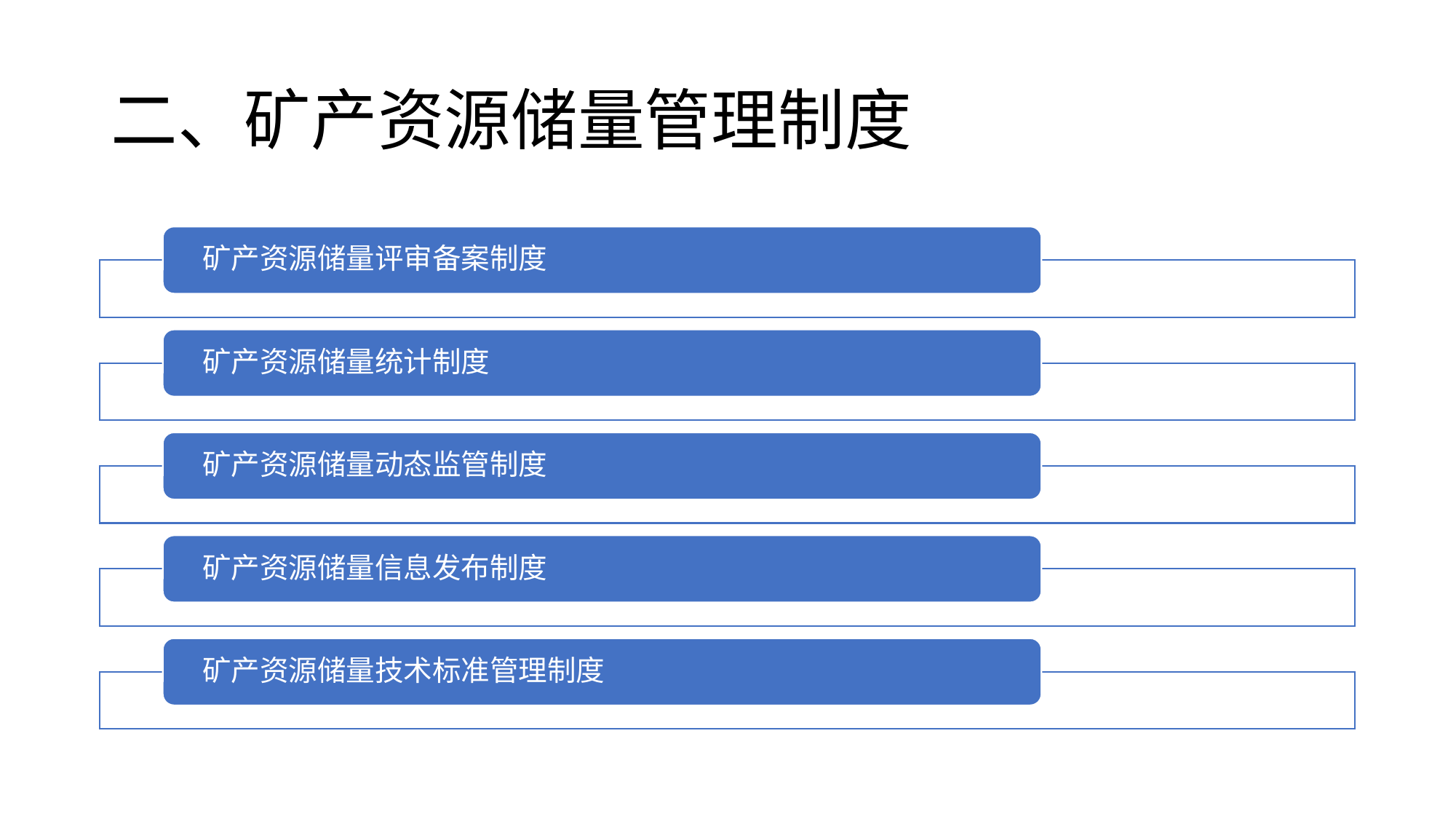

# 二、矿产资源储量管理制度
矿产资源储量评审备案制度
矿产资源储量统计制度
矿产资源储量动态监管制度
矿产资源储量信息发布制度
矿产资源储量技术标准管理制度